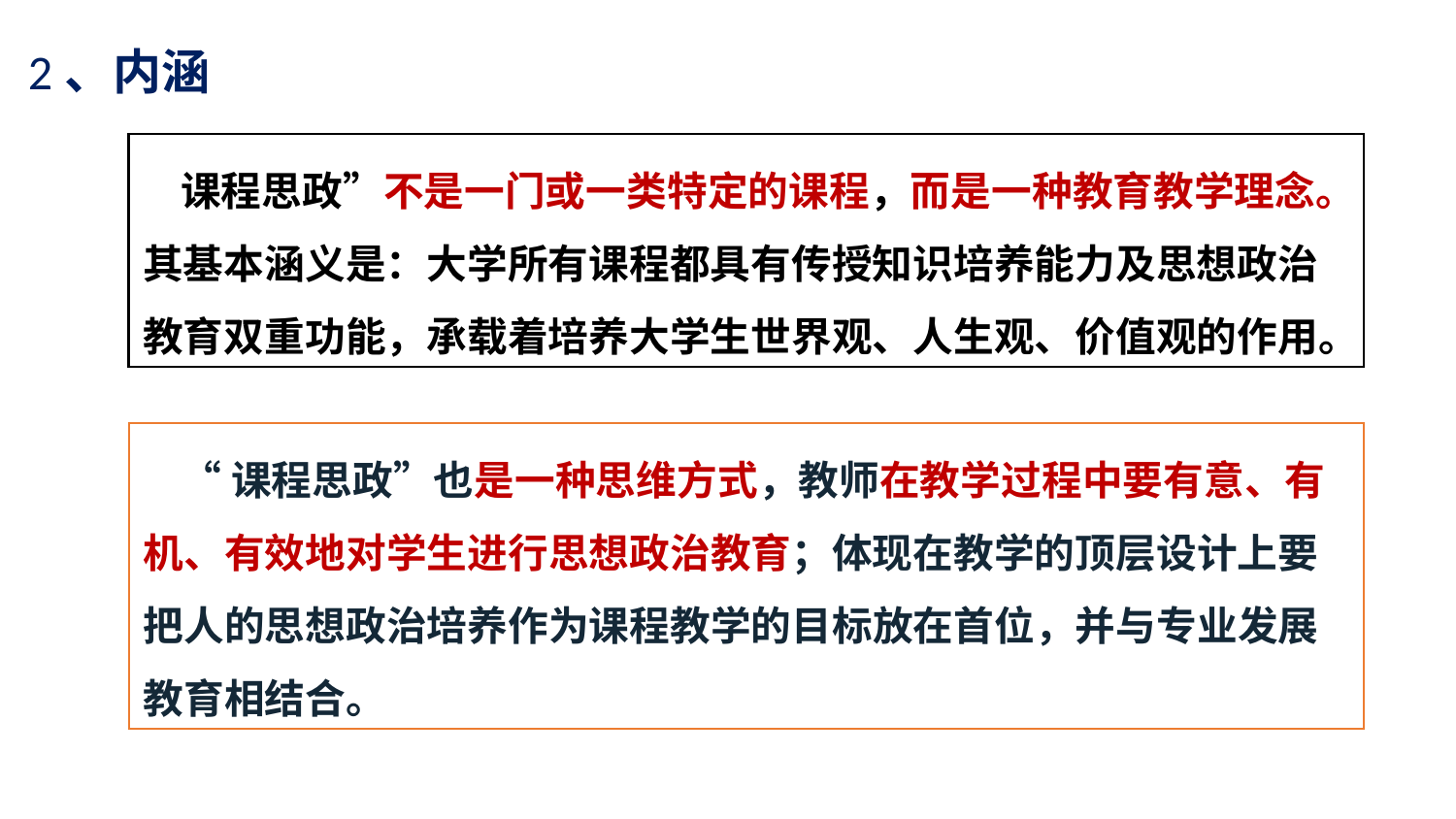

2、内涵
课程思政”不是一门或一类特定的课程，而是一种教育教学理念。其基本涵义是：大学所有课程都具有传授知识培养能力及思想政治教育双重功能，承载着培养大学生世界观、人生观、价值观的作用。
“课程思政”也是一种思维方式，教师在教学过程中要有意、有机、有效地对学生进行思想政治教育；体现在教学的顶层设计上要把人的思想政治培养作为课程教学的目标放在首位，并与专业发展教育相结合。